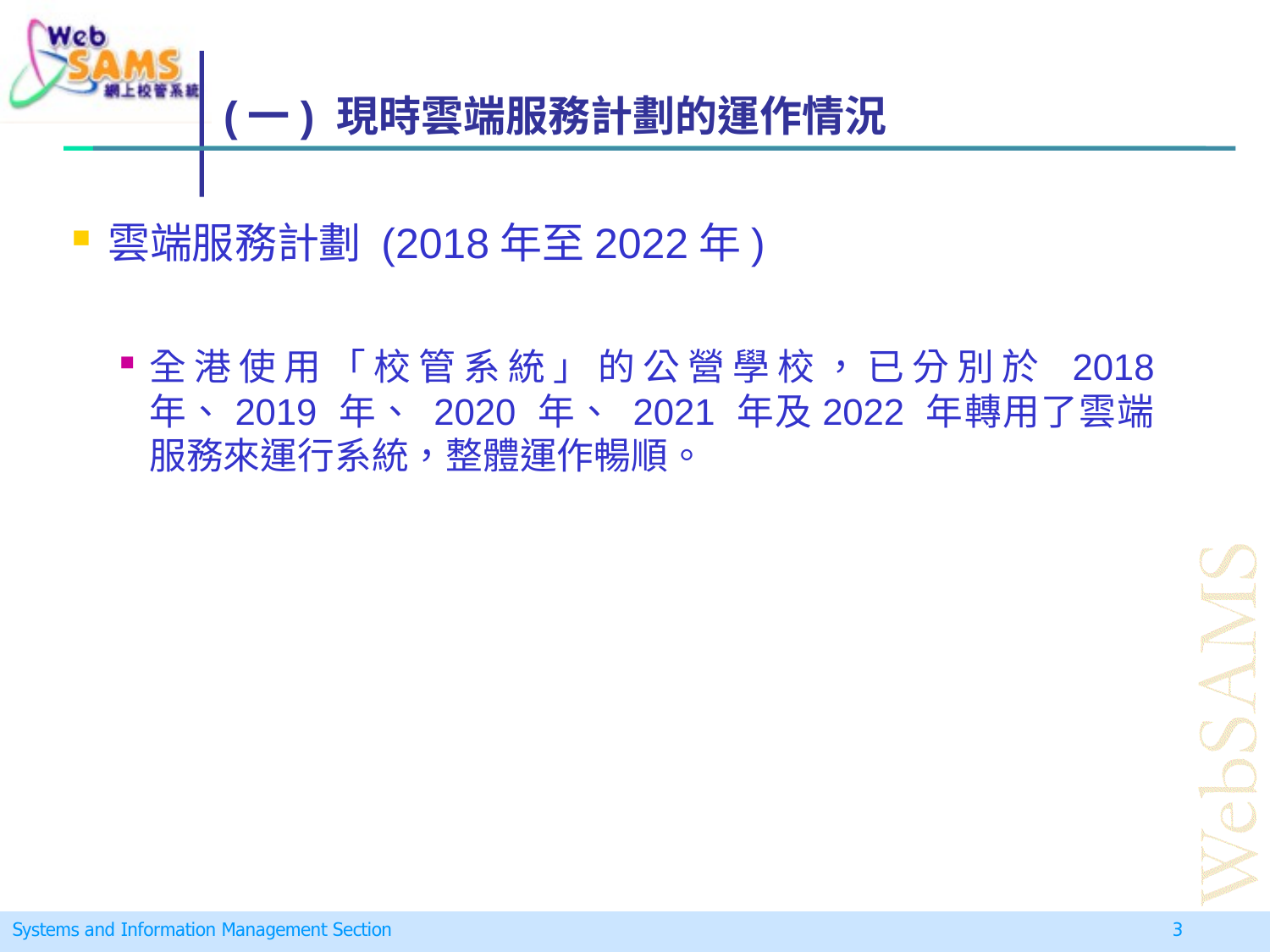

# (一) 現時雲端服務計劃的運作情況
雲端服務計劃 (2018年至2022年)

全港使用「校管系統」的公營學校，已分別於 2018 年、2019 年、 2020 年、 2021 年及2022 年轉用了雲端服務來運行系統，整體運作暢順。